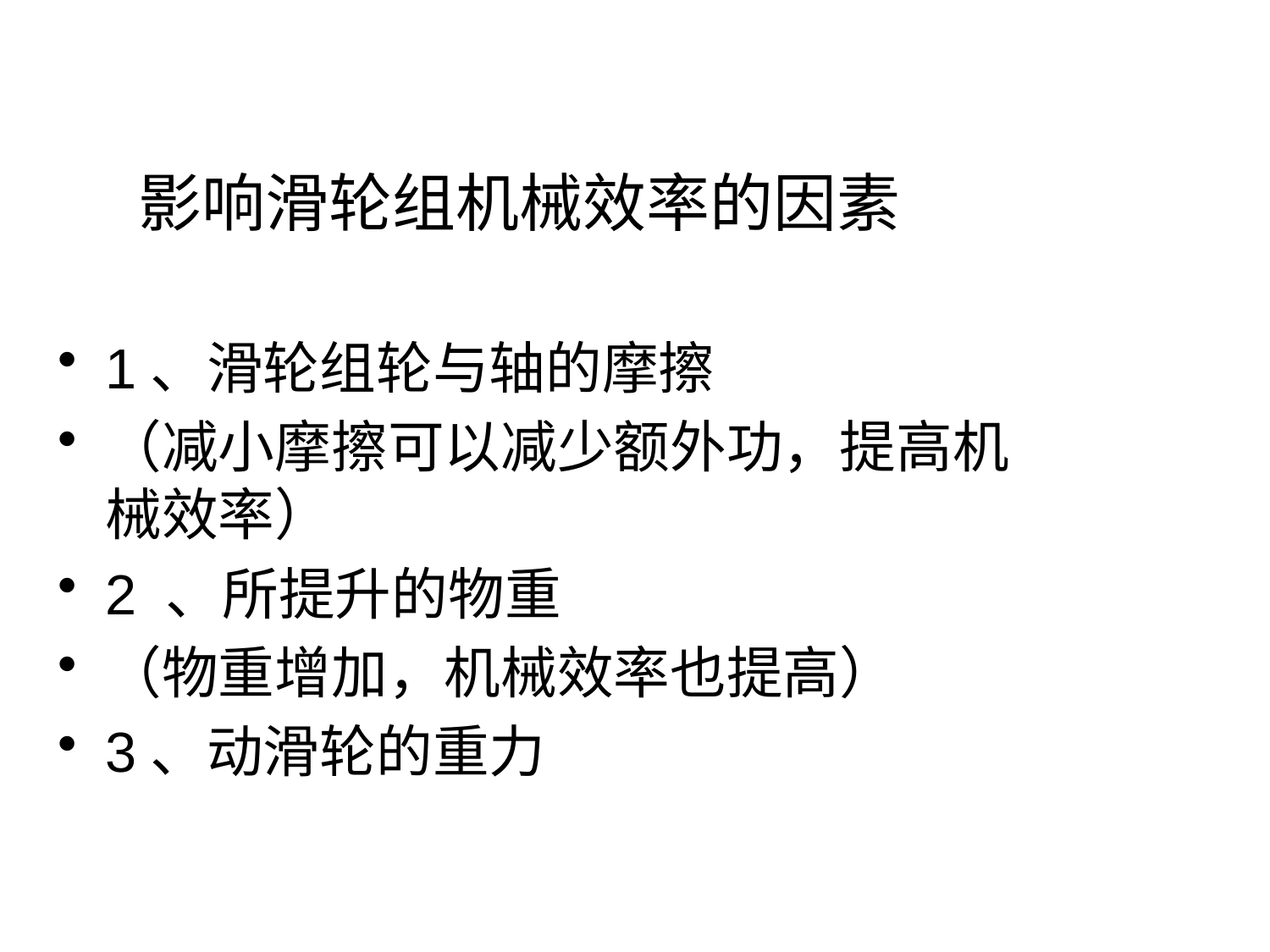

# 影响滑轮组机械效率的因素
1、滑轮组轮与轴的摩擦
（减小摩擦可以减少额外功，提高机械效率）
2 、所提升的物重
（物重增加，机械效率也提高）
3、动滑轮的重力